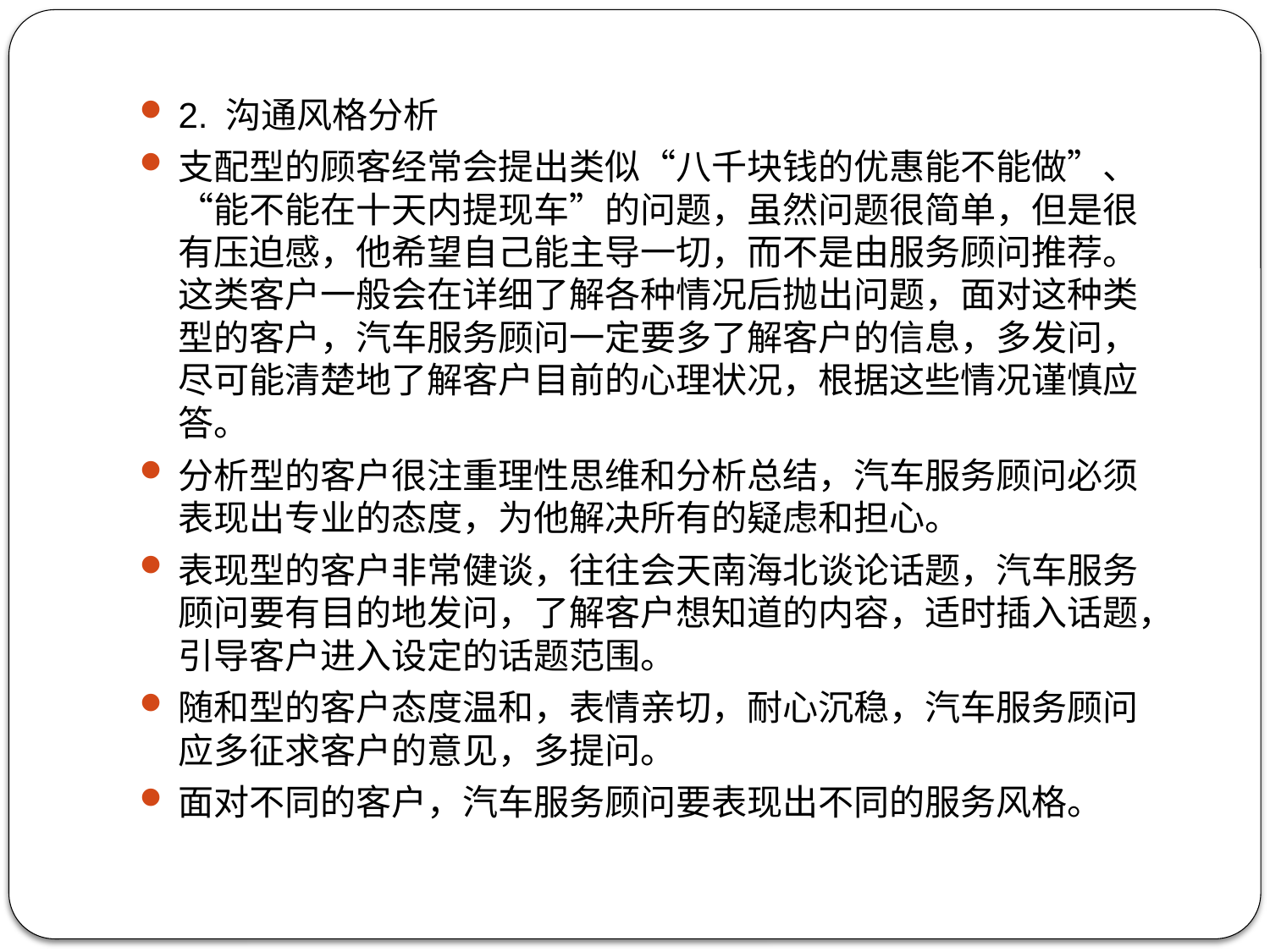

2. 沟通风格分析
支配型的顾客经常会提出类似“八千块钱的优惠能不能做”、“能不能在十天内提现车”的问题，虽然问题很简单，但是很有压迫感，他希望自己能主导一切，而不是由服务顾问推荐。这类客户一般会在详细了解各种情况后抛出问题，面对这种类型的客户，汽车服务顾问一定要多了解客户的信息，多发问，尽可能清楚地了解客户目前的心理状况，根据这些情况谨慎应答。
分析型的客户很注重理性思维和分析总结，汽车服务顾问必须表现出专业的态度，为他解决所有的疑虑和担心。
表现型的客户非常健谈，往往会天南海北谈论话题，汽车服务顾问要有目的地发问，了解客户想知道的内容，适时插入话题，引导客户进入设定的话题范围。
随和型的客户态度温和，表情亲切，耐心沉稳，汽车服务顾问应多征求客户的意见，多提问。
面对不同的客户，汽车服务顾问要表现出不同的服务风格。